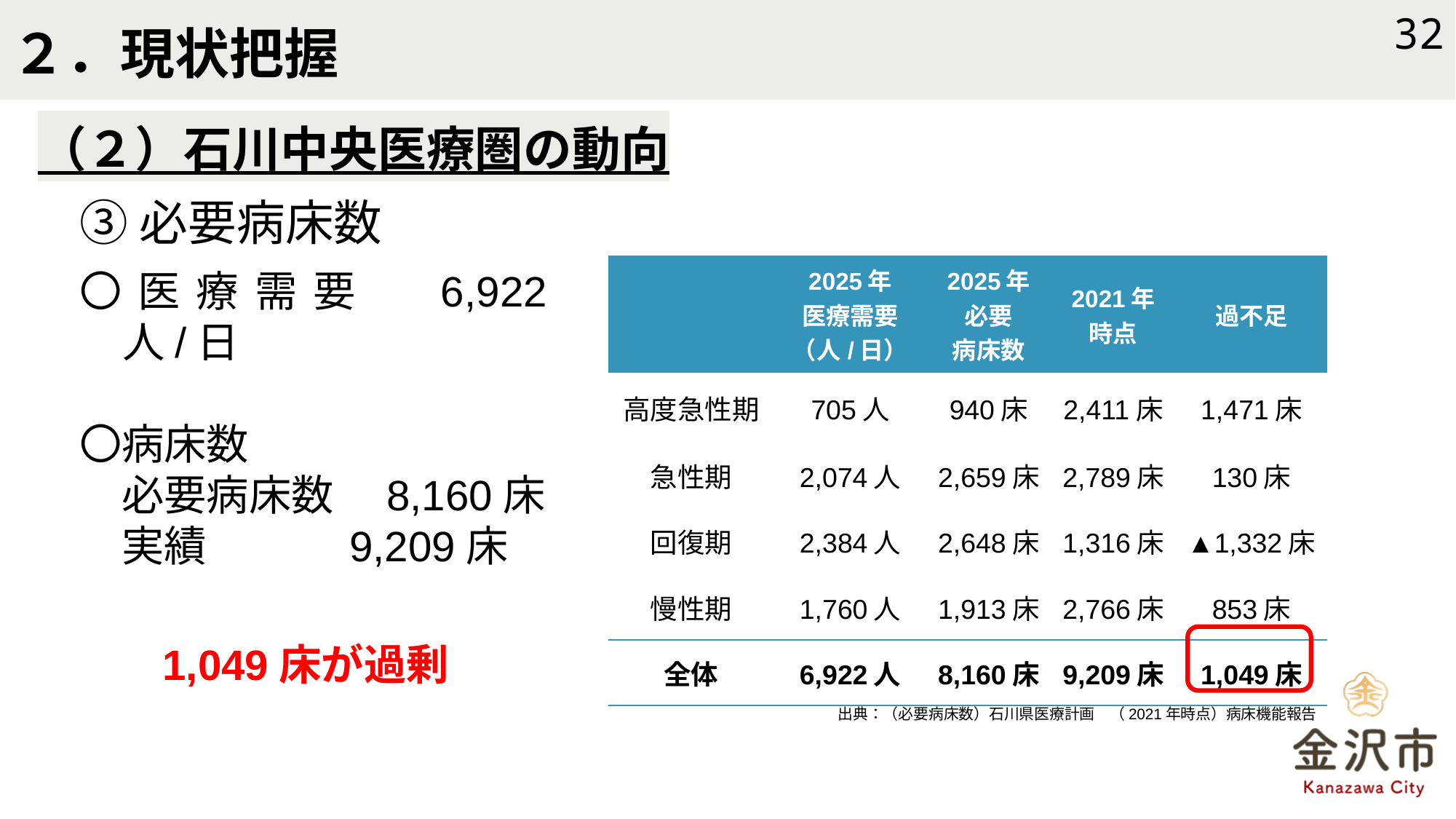

# ２．現状把握
32
（２）石川中央医療圏の動向
animation
③必要病床数
|  | 2025年 医療需要 （人/日） | 2025年必要 病床数 | 2021年 時点 | 過不足 |
| --- | --- | --- | --- | --- |
| 高度急性期 | 705人 | 940床 | 2,411床 | 1,471床 |
| 急性期 | 2,074人 | 2,659床 | 2,789床 | 130床 |
| 回復期 | 2,384人 | 2,648床 | 1,316床 | ▲1,332床 |
| 慢性期 | 1,760人 | 1,913床 | 2,766床 | 853床 |
| 全体 | 6,922人 | 8,160床 | 9,209床 | 1,049床 |
〇医療需要　6,922人/日

〇病床数
　必要病床数　8,160床
　実績              9,209床

1,049床が過剰

出典：（必要病床数）石川県医療計画　（2021年時点）病床機能報告